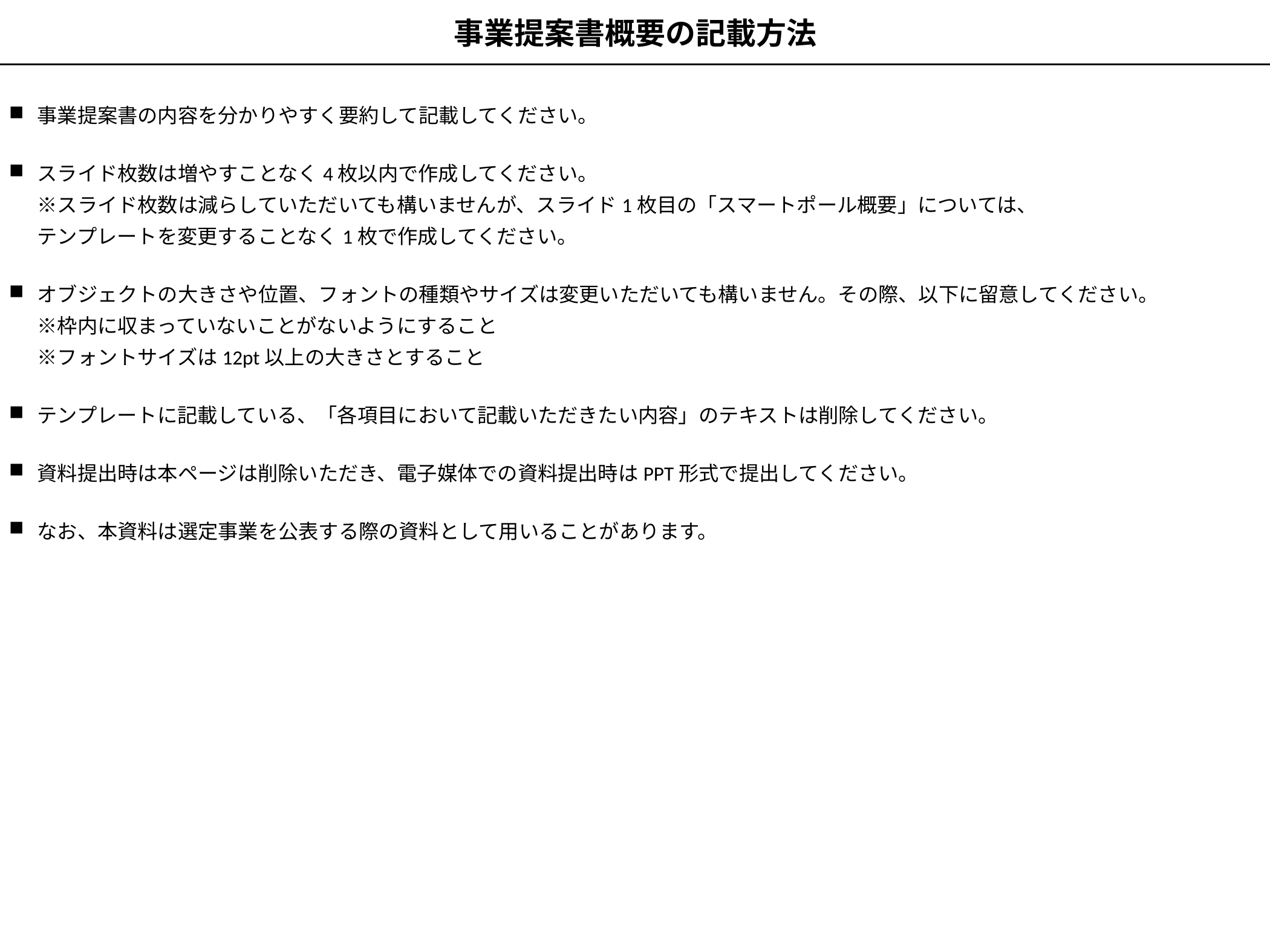

事業提案書概要の記載方法
事業提案書の内容を分かりやすく要約して記載してください。
スライド枚数は増やすことなく4枚以内で作成してください。
※スライド枚数は減らしていただいても構いませんが、スライド1枚目の「スマートポール概要」については、
テンプレートを変更することなく1枚で作成してください。
オブジェクトの大きさや位置、フォントの種類やサイズは変更いただいても構いません。その際、以下に留意してください。
※枠内に収まっていないことがないようにすること
※フォントサイズは12pt以上の大きさとすること
テンプレートに記載している、「各項目において記載いただきたい内容」のテキストは削除してください。
資料提出時は本ページは削除いただき、電子媒体での資料提出時はPPT形式で提出してください。
なお、本資料は選定事業を公表する際の資料として用いることがあります。